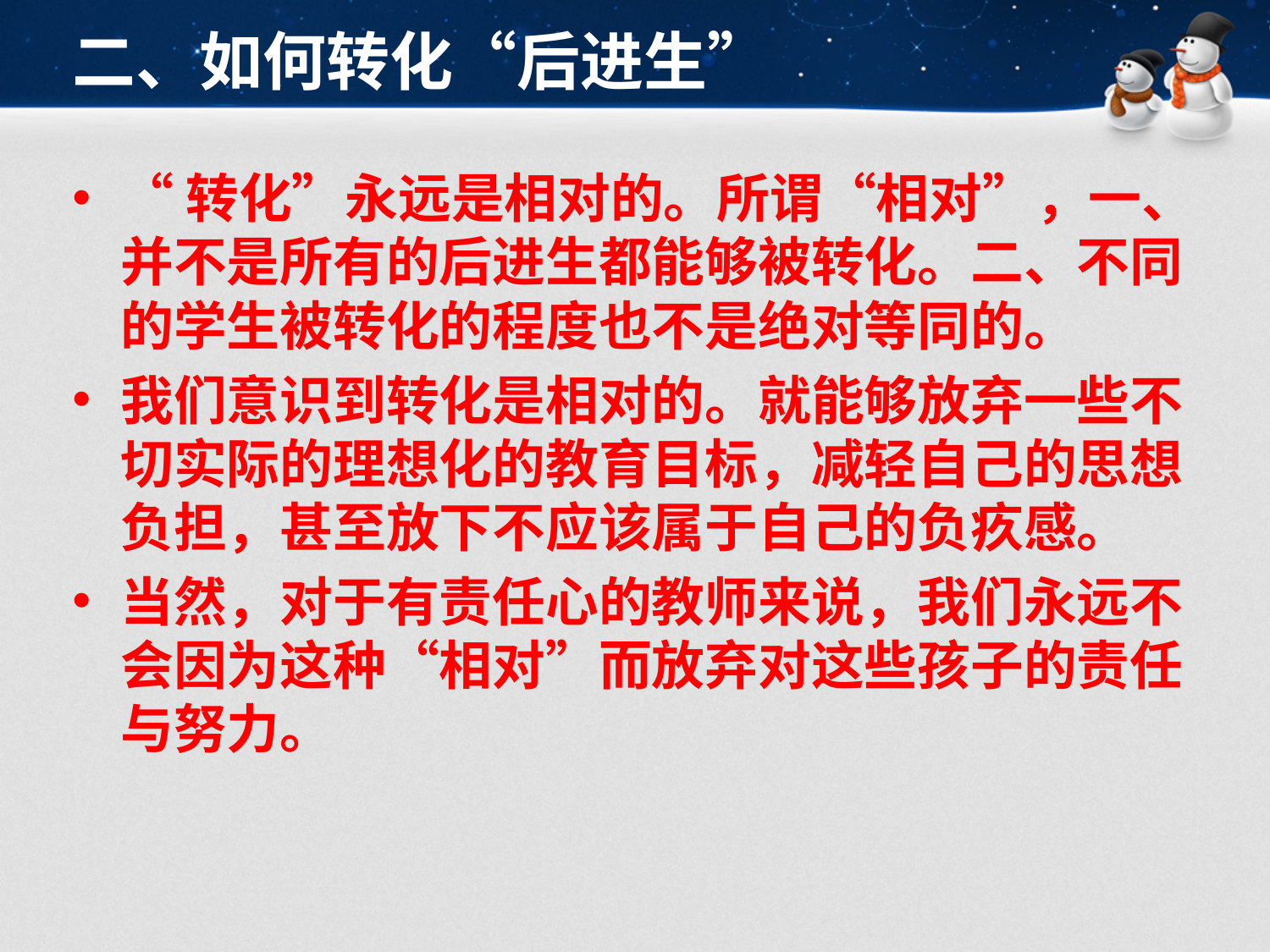

# 二、如何转化“后进生”
“转化”永远是相对的。所谓“相对”，一、并不是所有的后进生都能够被转化。二、不同的学生被转化的程度也不是绝对等同的。
我们意识到转化是相对的。就能够放弃一些不切实际的理想化的教育目标，减轻自己的思想负担，甚至放下不应该属于自己的负疚感。
当然，对于有责任心的教师来说，我们永远不会因为这种“相对”而放弃对这些孩子的责任与努力。